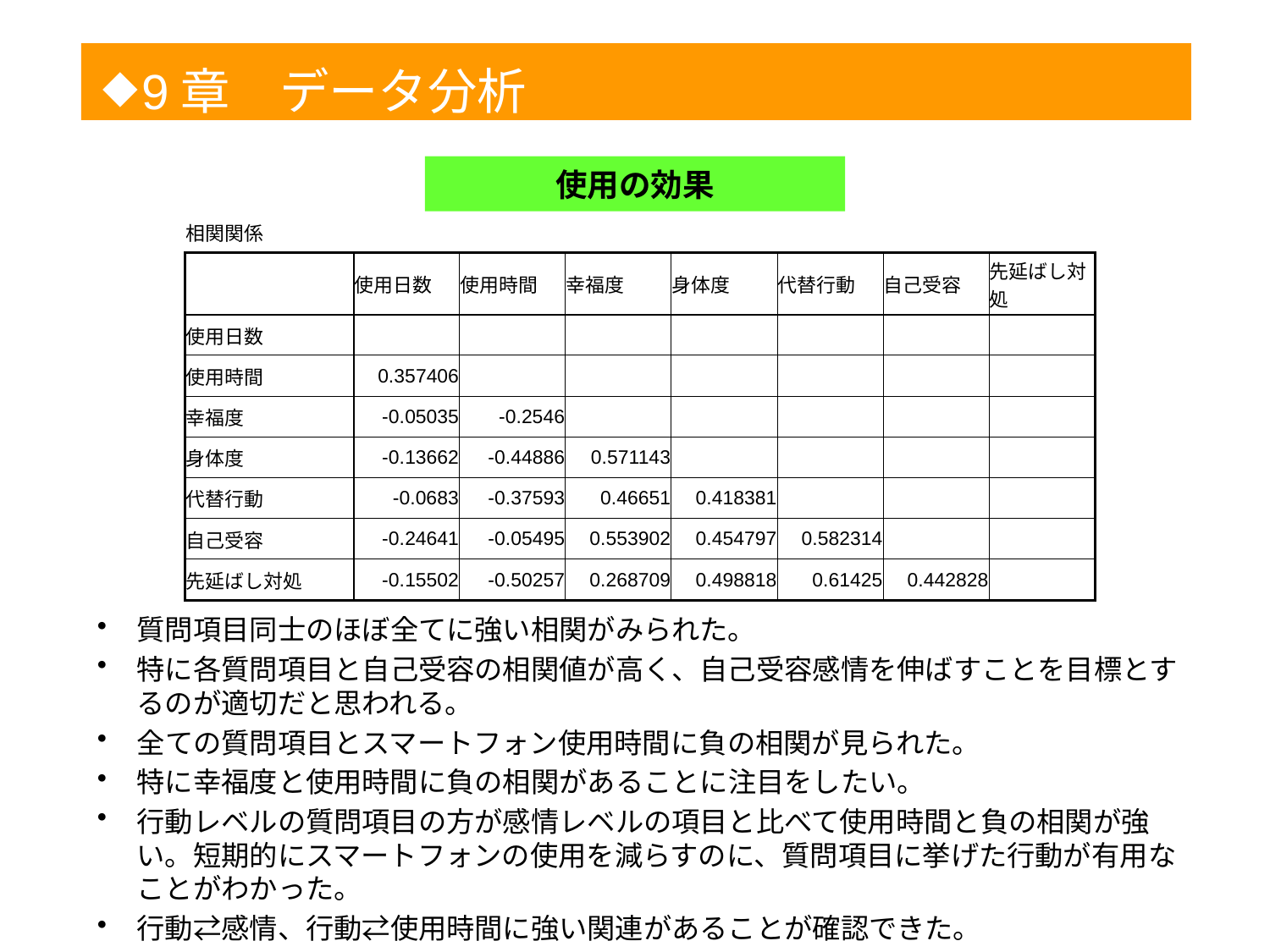

◆
9章　データ分析
1
使用の効果
| 相関関係 |  |  |  |  |  |  |  |
| --- | --- | --- | --- | --- | --- | --- | --- |
|  | 使用日数 | 使用時間 | 幸福度 | 身体度 | 代替行動 | 自己受容 | 先延ばし対処 |
| 使用日数 |  |  |  |  |  |  |  |
| 使用時間 | 0.357406 |  |  |  |  |  |  |
| 幸福度 | -0.05035 | -0.2546 |  |  |  |  |  |
| 身体度 | -0.13662 | -0.44886 | 0.571143 |  |  |  |  |
| 代替行動 | -0.0683 | -0.37593 | 0.46651 | 0.418381 |  |  |  |
| 自己受容 | -0.24641 | -0.05495 | 0.553902 | 0.454797 | 0.582314 |  |  |
| 先延ばし対処 | -0.15502 | -0.50257 | 0.268709 | 0.498818 | 0.61425 | 0.442828 |  |
質問項目同士のほぼ全てに強い相関がみられた。
特に各質問項目と自己受容の相関値が高く、自己受容感情を伸ばすことを目標とするのが適切だと思われる。
全ての質問項目とスマートフォン使用時間に負の相関が見られた。
特に幸福度と使用時間に負の相関があることに注目をしたい。
行動レベルの質問項目の方が感情レベルの項目と比べて使用時間と負の相関が強い。短期的にスマートフォンの使用を減らすのに、質問項目に挙げた行動が有用なことがわかった。
行動⇄感情、行動⇄使用時間に強い関連があることが確認できた。